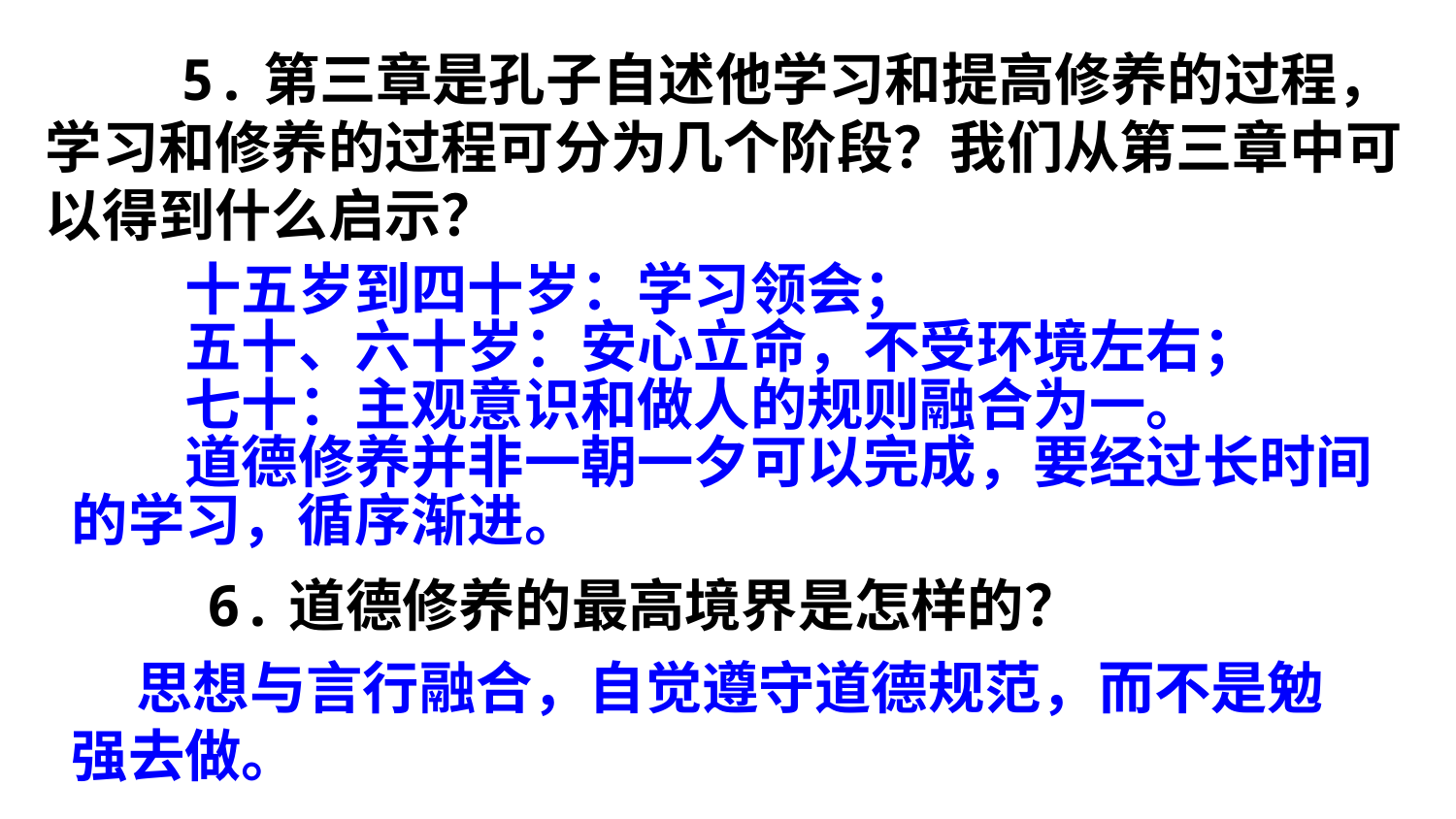

5.第三章是孔子自述他学习和提高修养的过程，学习和修养的过程可分为几个阶段？我们从第三章中可以得到什么启示？
十五岁到四十岁：学习领会；
五十、六十岁：安心立命，不受环境左右；
七十：主观意识和做人的规则融合为一。
道德修养并非一朝一夕可以完成，要经过长时间的学习，循序渐进。
    6.道德修养的最高境界是怎样的？
    思想与言行融合，自觉遵守道德规范，而不是勉强去做。